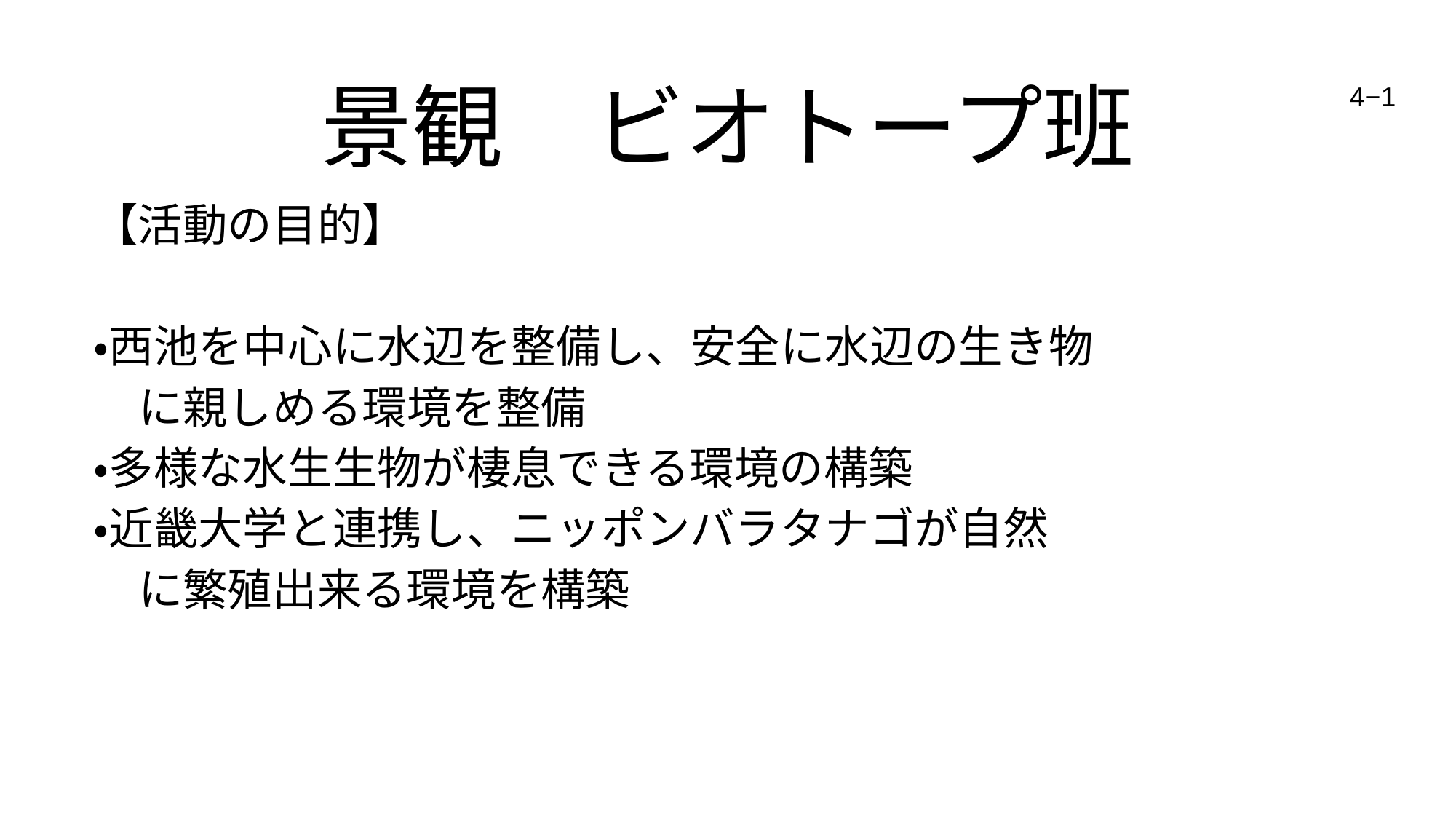

# 景観　ビオトープ班
4−1
【活動の目的】

・西池を中心に水辺を整備し、安全に水辺の生き物
　に親しめる環境を整備
・多様な水生生物が棲息できる環境の構築
・近畿大学と連携し、ニッポンバラタナゴが自然
　に繁殖出来る環境を構築